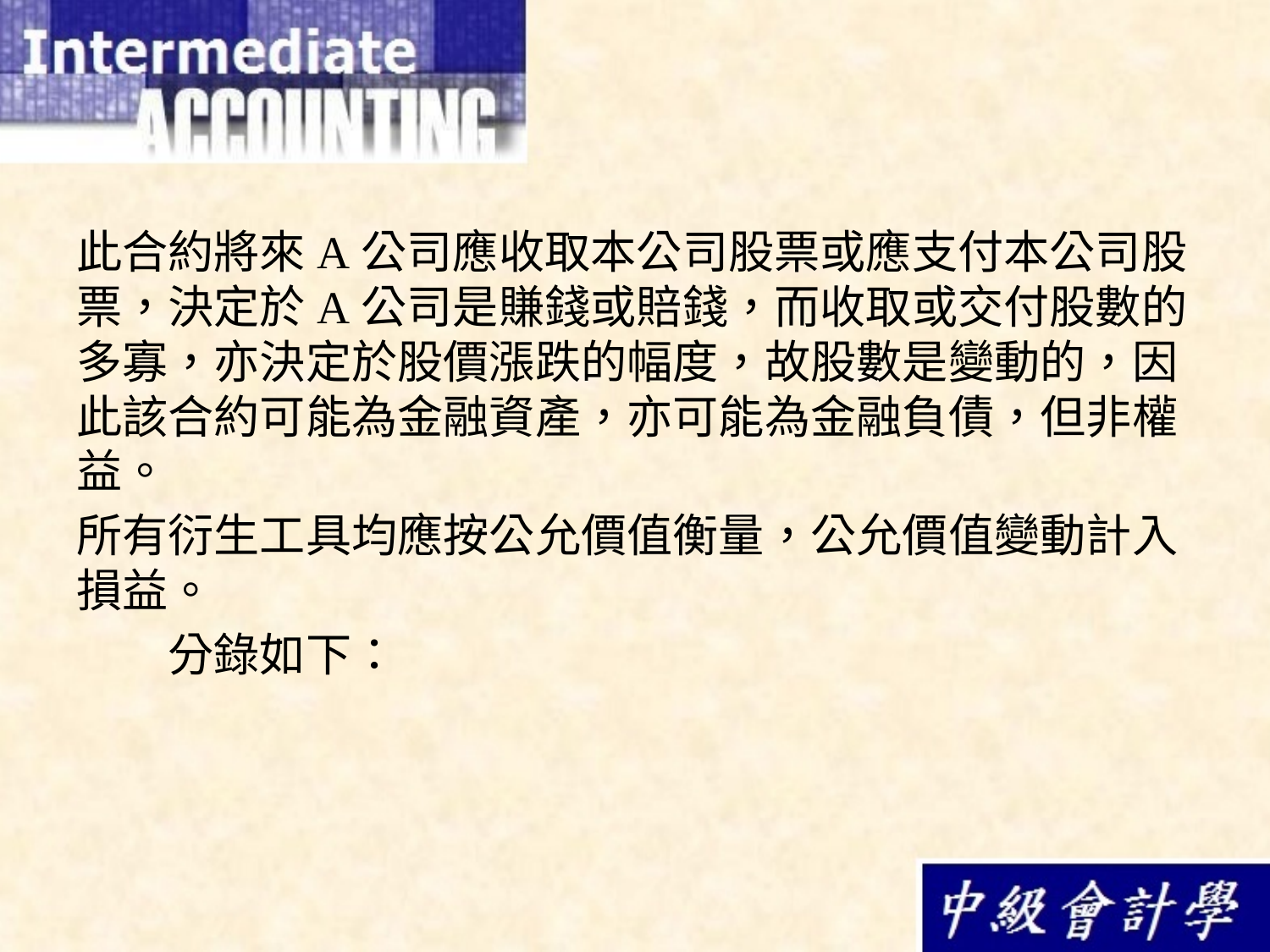

此合約將來A公司應收取本公司股票或應支付本公司股票，決定於A公司是賺錢或賠錢，而收取或交付股數的多寡，亦決定於股價漲跌的幅度，故股數是變動的，因此該合約可能為金融資產，亦可能為金融負債，但非權益。
所有衍生工具均應按公允價值衡量，公允價值變動計入損益。
　　分錄如下：